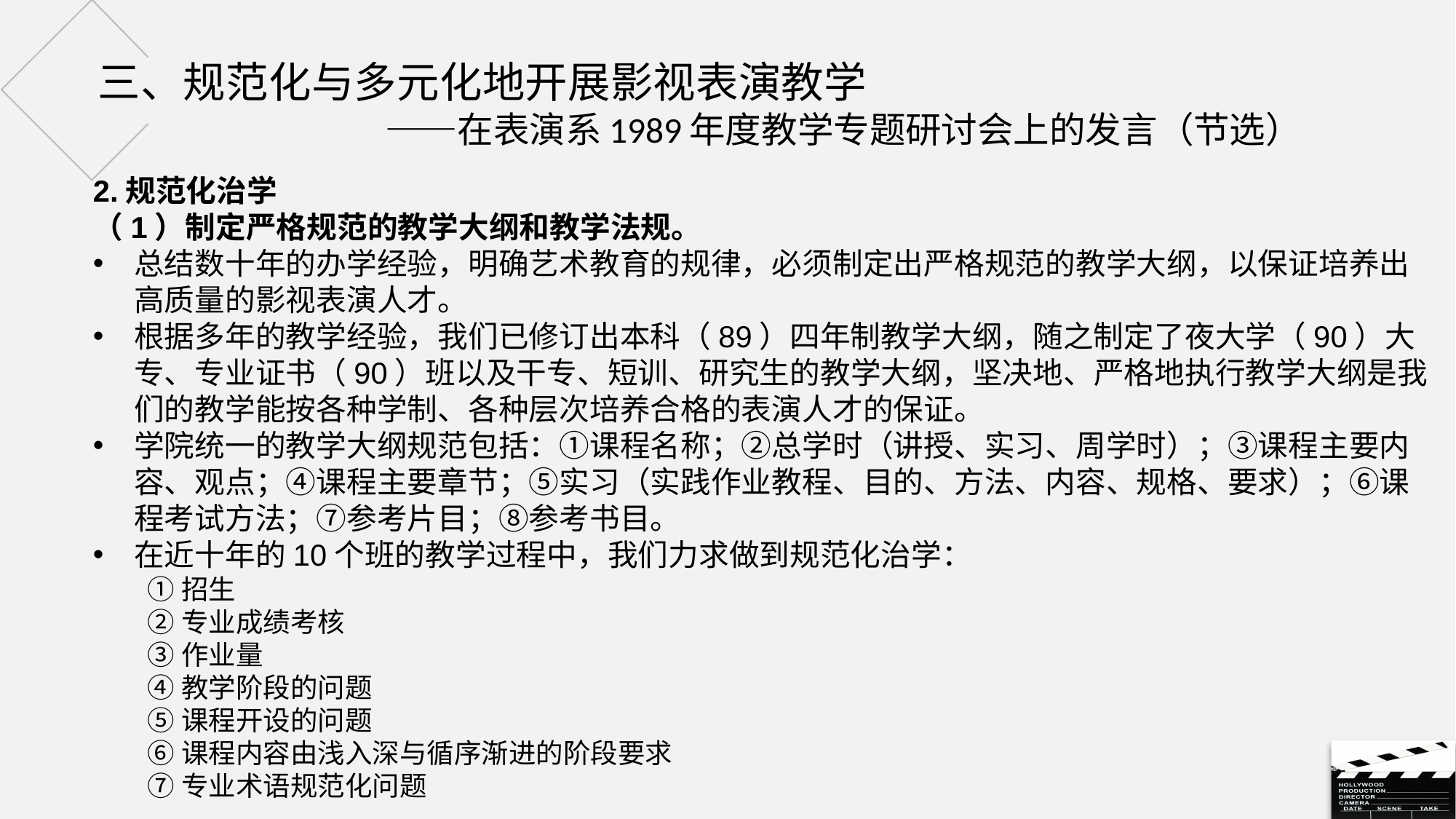

# 三、规范化与多元化地开展影视表演教学 ——在表演系1989年度教学专题研讨会上的发言（节选）
2.规范化治学
（1）制定严格规范的教学大纲和教学法规。
总结数十年的办学经验，明确艺术教育的规律，必须制定出严格规范的教学大纲，以保证培养出高质量的影视表演人才。
根据多年的教学经验，我们已修订出本科（89）四年制教学大纲，随之制定了夜大学（90）大专、专业证书（90）班以及干专、短训、研究生的教学大纲，坚决地、严格地执行教学大纲是我们的教学能按各种学制、各种层次培养合格的表演人才的保证。
学院统一的教学大纲规范包括：①课程名称；②总学时（讲授、实习、周学时）；③课程主要内容、观点；④课程主要章节；⑤实习（实践作业教程、目的、方法、内容、规格、要求）；⑥课程考试方法；⑦参考片目；⑧参考书目。
在近十年的10个班的教学过程中，我们力求做到规范化治学：
①招生
②专业成绩考核
③作业量
④教学阶段的问题
⑤课程开设的问题
⑥课程内容由浅入深与循序渐进的阶段要求
⑦专业术语规范化问题